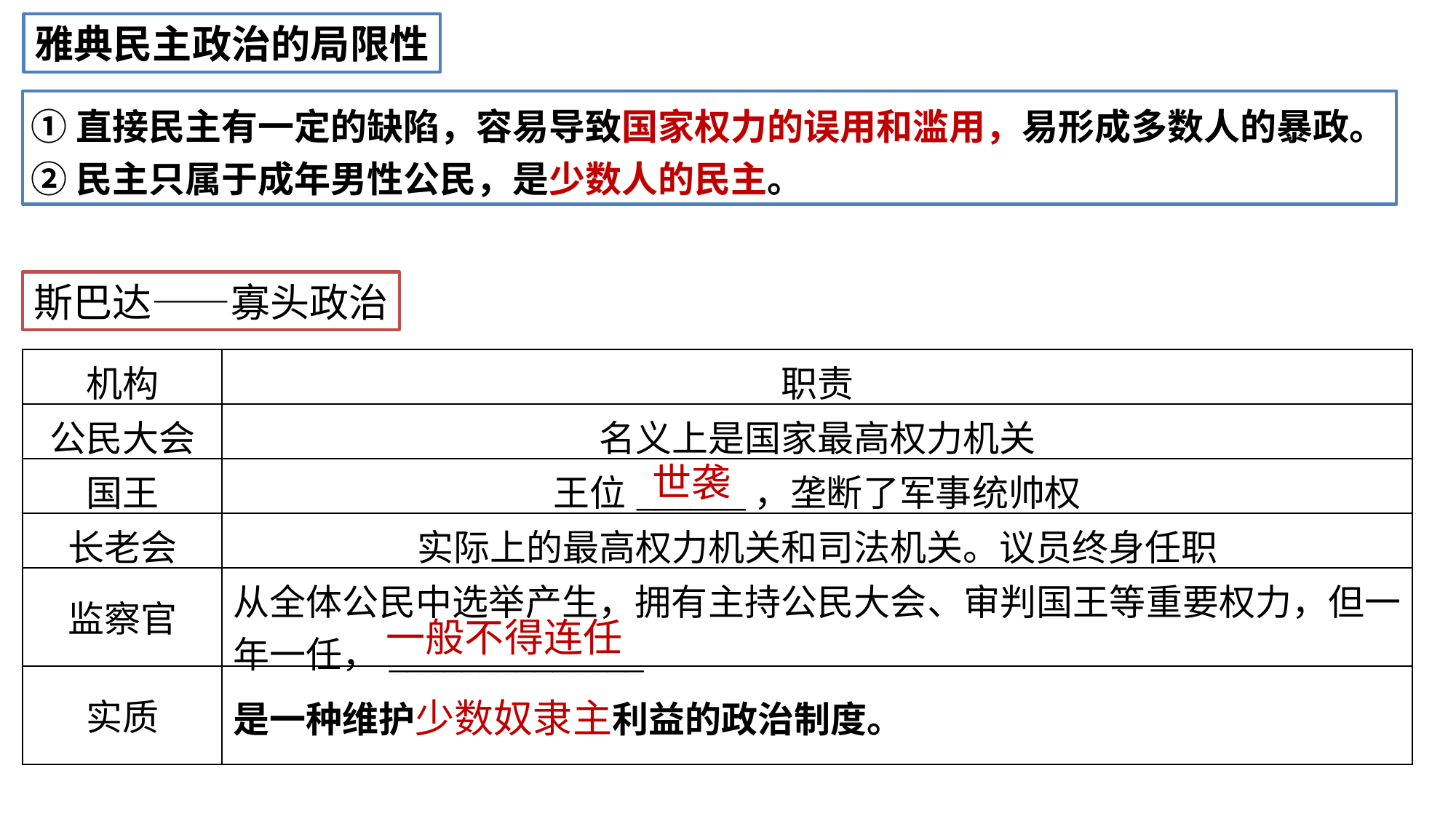

雅典民主政治的局限性
①直接民主有一定的缺陷，容易导致国家权力的误用和滥用，易形成多数人的暴政。
②民主只属于成年男性公民，是少数人的民主。
斯巴达——寡头政治
| 机构 | 职责 |
| --- | --- |
| 公民大会 | 名义上是国家最高权力机关 |
| 国王 | 王位\_\_\_\_\_\_，垄断了军事统帅权 |
| 长老会 | 实际上的最高权力机关和司法机关。议员终身任职 |
| 监察官 | 从全体公民中选举产生，拥有主持公民大会、审判国王等重要权力，但一年一任，\_\_\_\_\_\_\_\_\_\_\_\_\_\_ |
| 实质 | 是一种维护少数奴隶主利益的政治制度。 |
世袭
一般不得连任